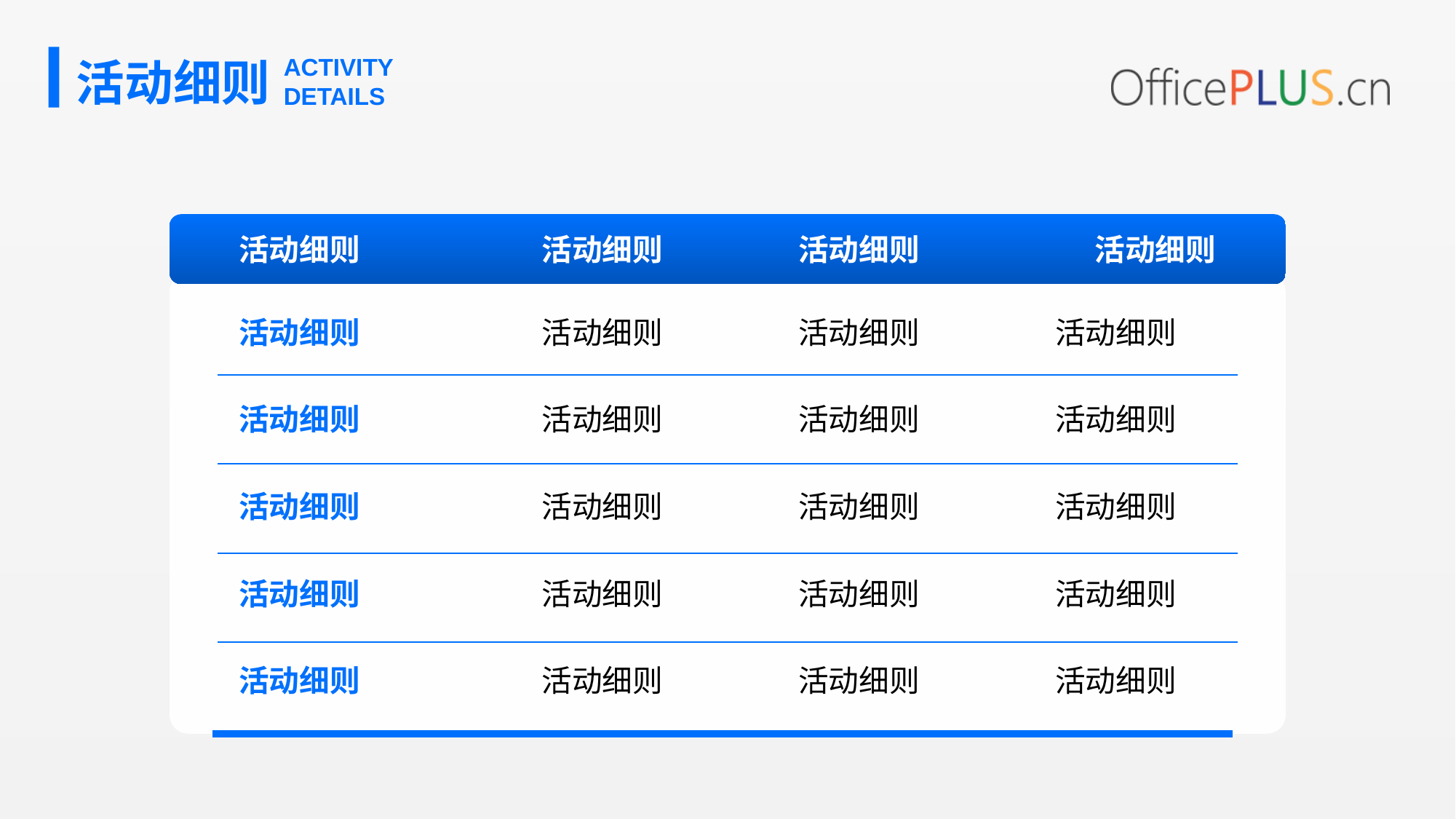

活动细则
ACTIVITY
DETAILS

活动细则
活动细则
活动细则
活动细则
活动细则
活动细则
活动细则
活动细则
活动细则
活动细则
活动细则
活动细则
活动细则
活动细则
活动细则
活动细则
活动细则
活动细则
活动细则
活动细则
活动细则
活动细则
活动细则
活动细则